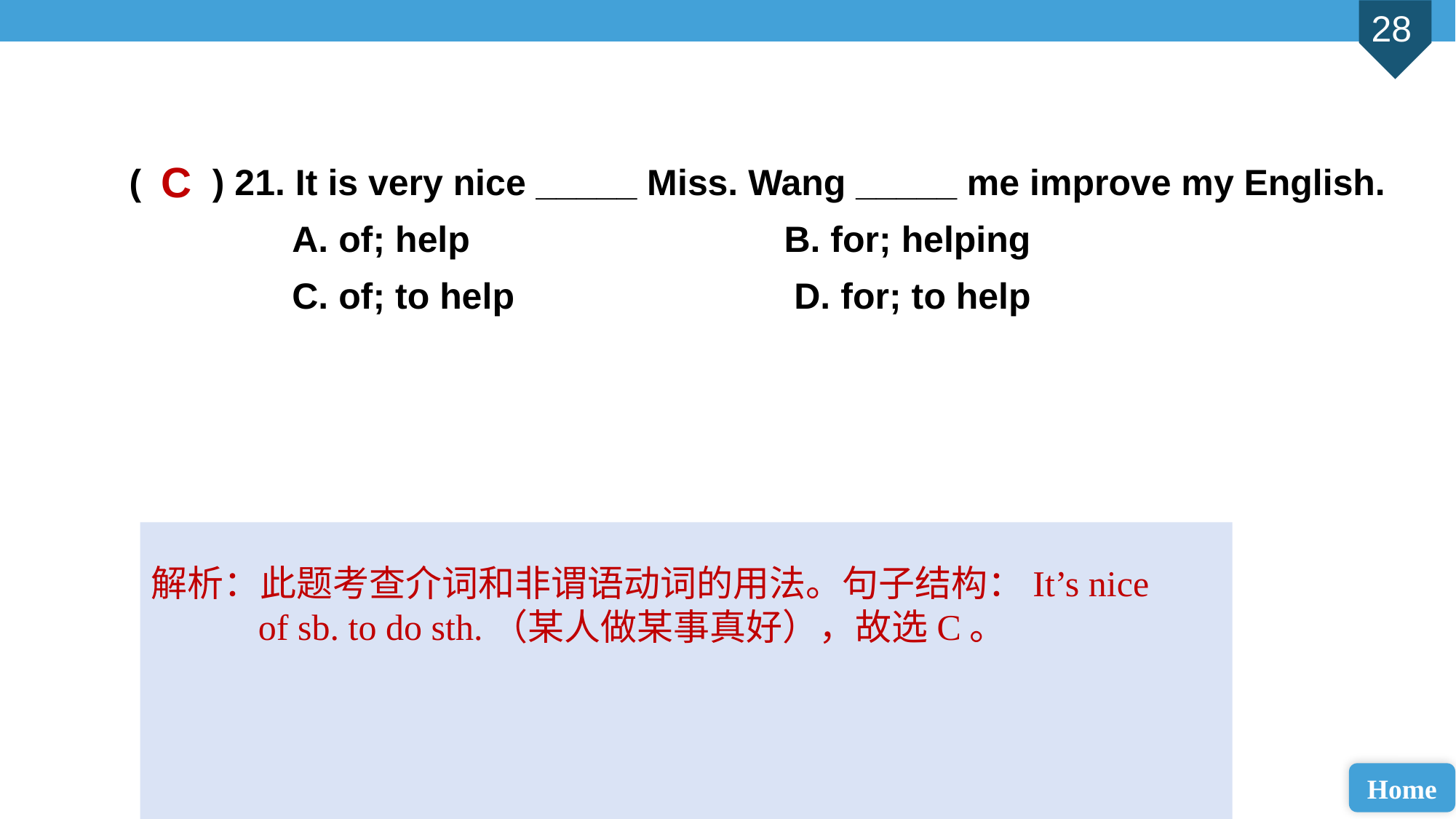

(       ) 21. It is very nice _____ Miss. Wang _____ me improve my English.
                A. of; help 			B. for; helping
                C. of; to help			 D. for; to help
C

解析：此题考查介词和非谓语动词的用法。句子结构：It’s nice of sb. to do sth.（某人做某事真好），故选C。